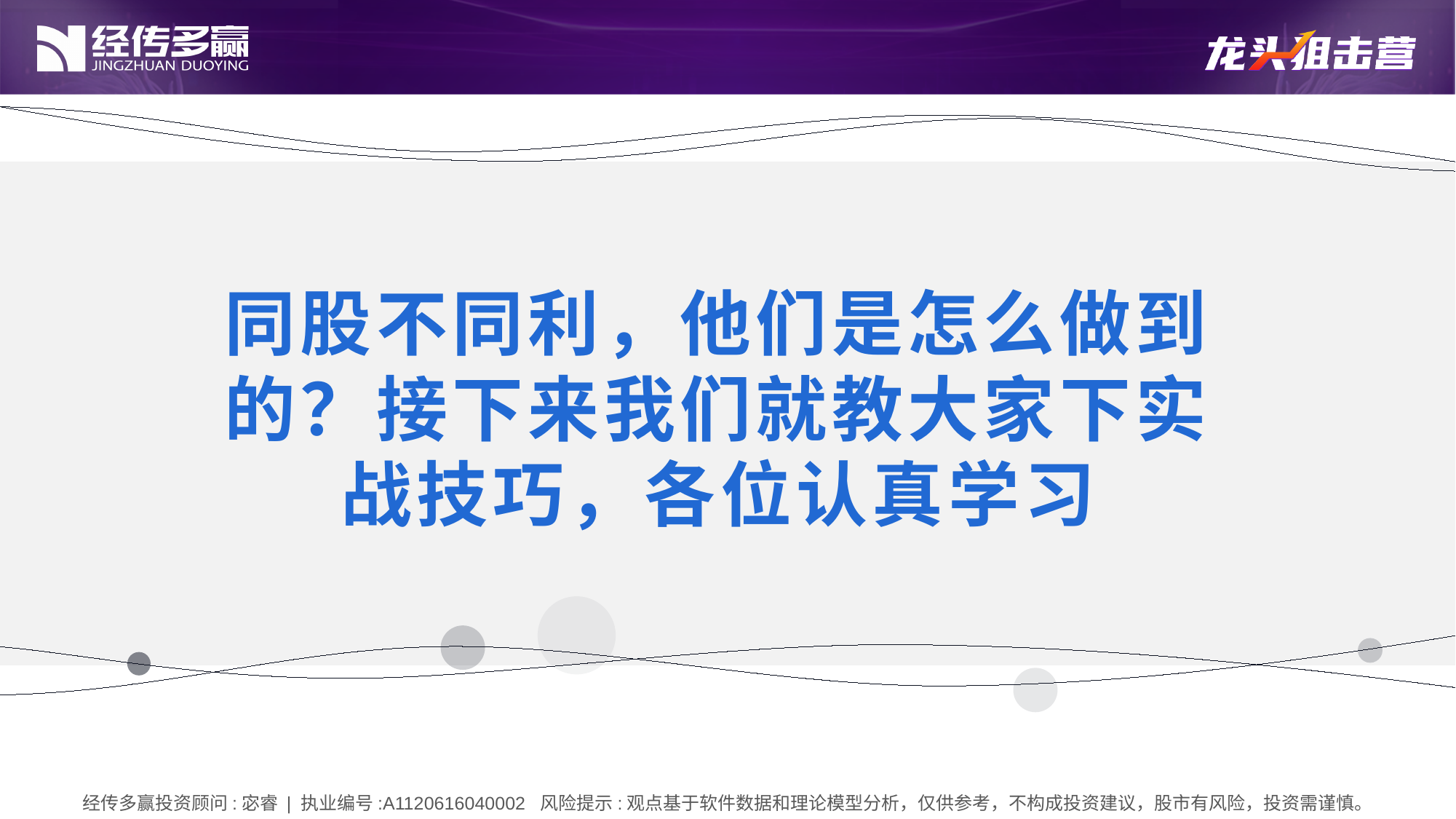

同股不同利，他们是怎么做到的？接下来我们就教大家下实战技巧，各位认真学习